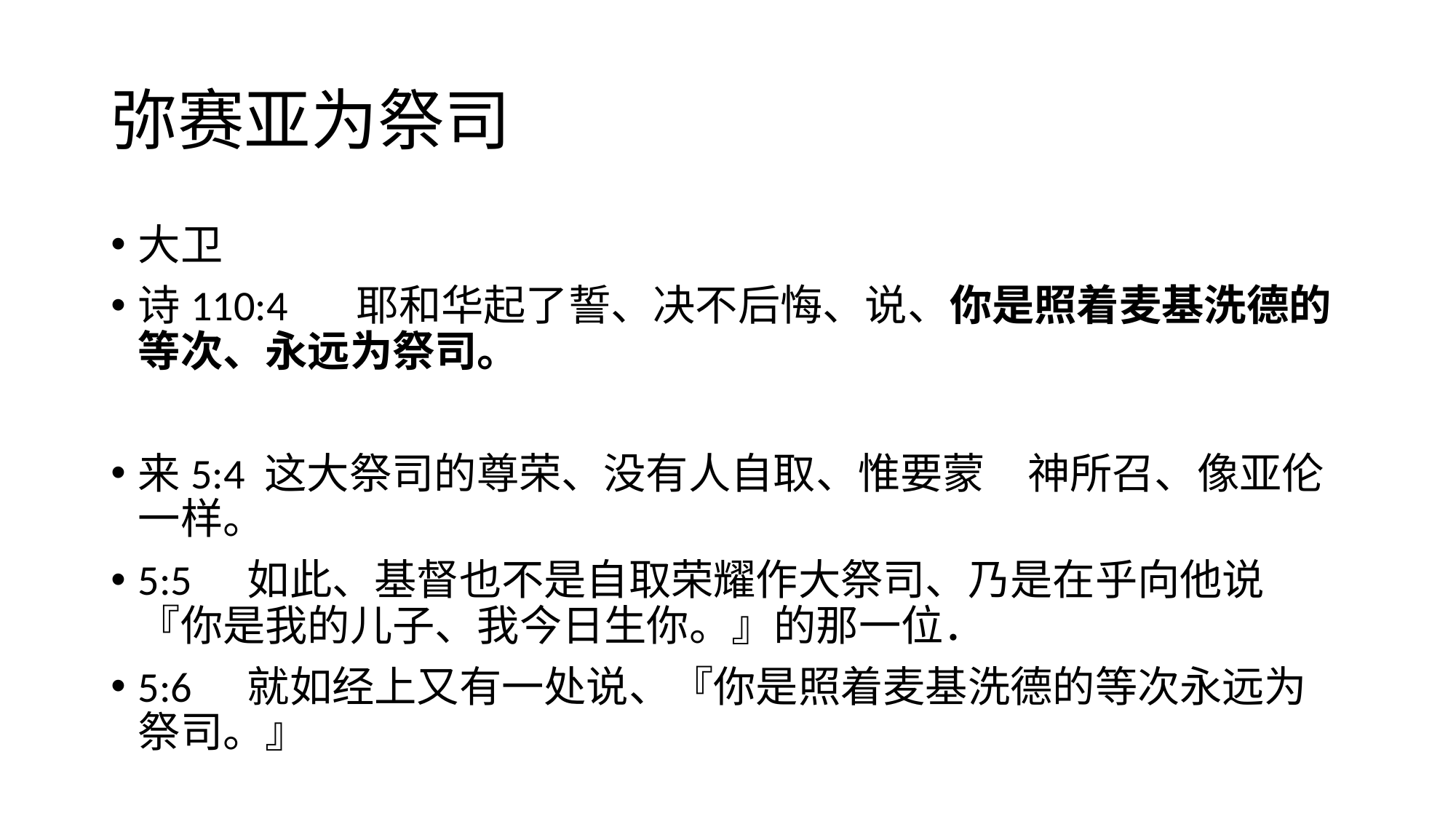

# 弥赛亚为祭司
大卫
诗110:4	耶和华起了誓、决不后悔、说、你是照着麦基洗德的等次、永远为祭司。

来5:4 这大祭司的尊荣、没有人自取、惟要蒙　神所召、像亚伦一样。
5:5	如此、基督也不是自取荣耀作大祭司、乃是在乎向他说『你是我的儿子、我今日生你。』的那一位．
5:6	就如经上又有一处说、『你是照着麦基洗德的等次永远为祭司。』